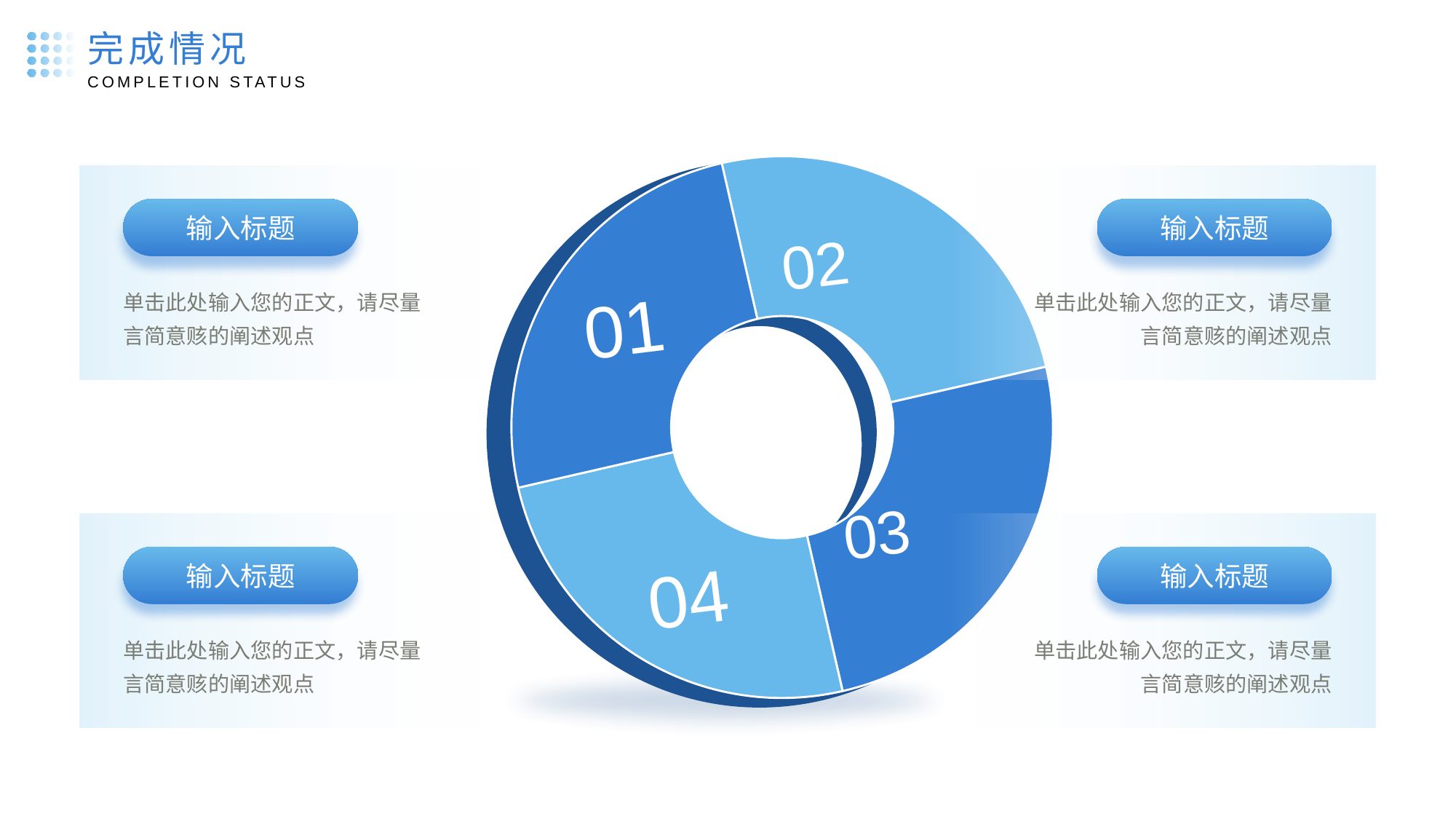

完成情况
COMPLETION STATUS

输入标题
单击此处输入您的正文，请尽量言简意赅的阐述观点

输入标题
单击此处输入您的正文，请尽量言简意赅的阐述观点
02
01
03

输入标题
单击此处输入您的正文，请尽量言简意赅的阐述观点

输入标题
单击此处输入您的正文，请尽量言简意赅的阐述观点
04